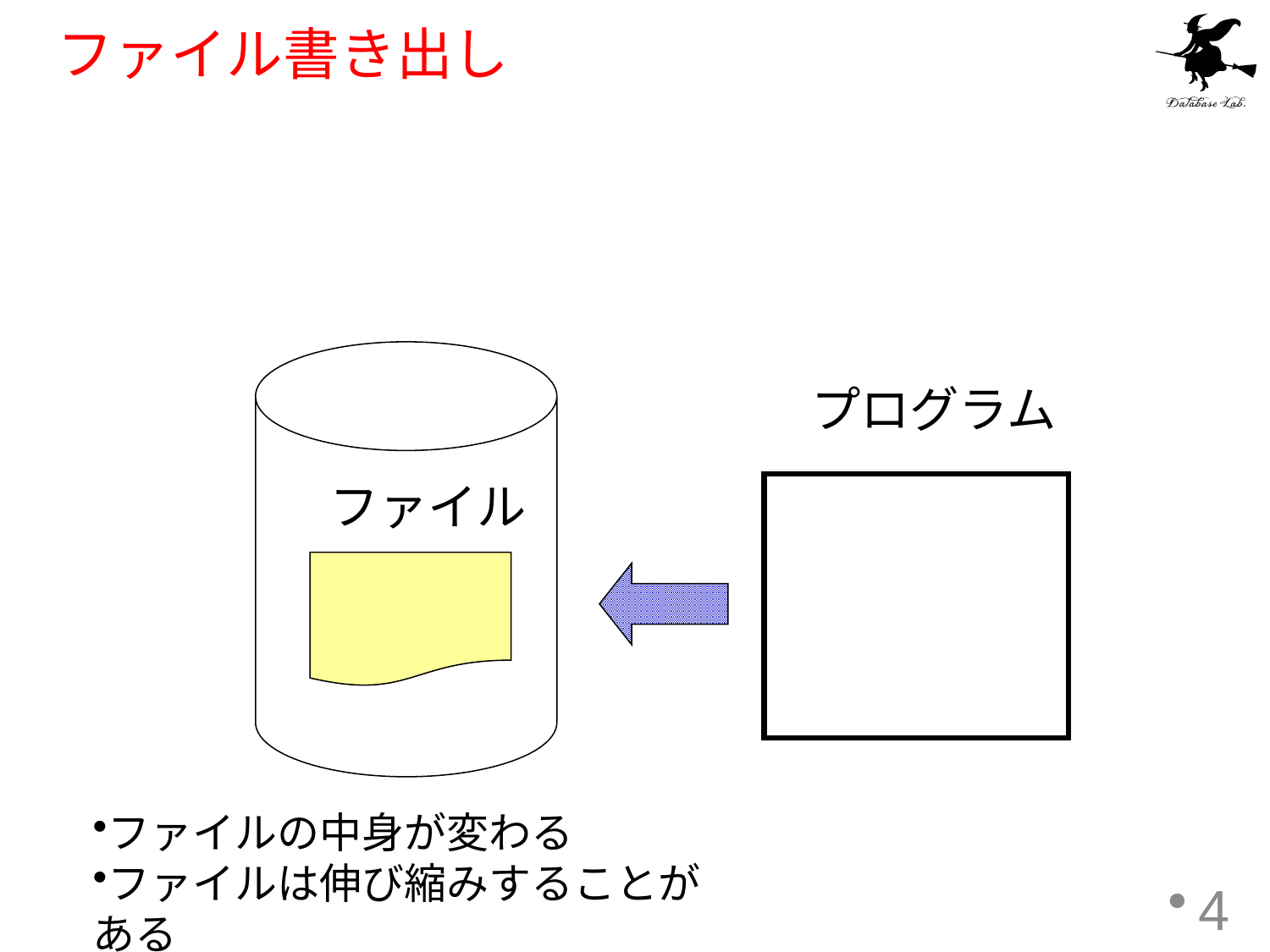

# ファイル書き出し

プログラム
ファイル

ファイルの中身が変わる
ファイルは伸び縮みすることがある
4